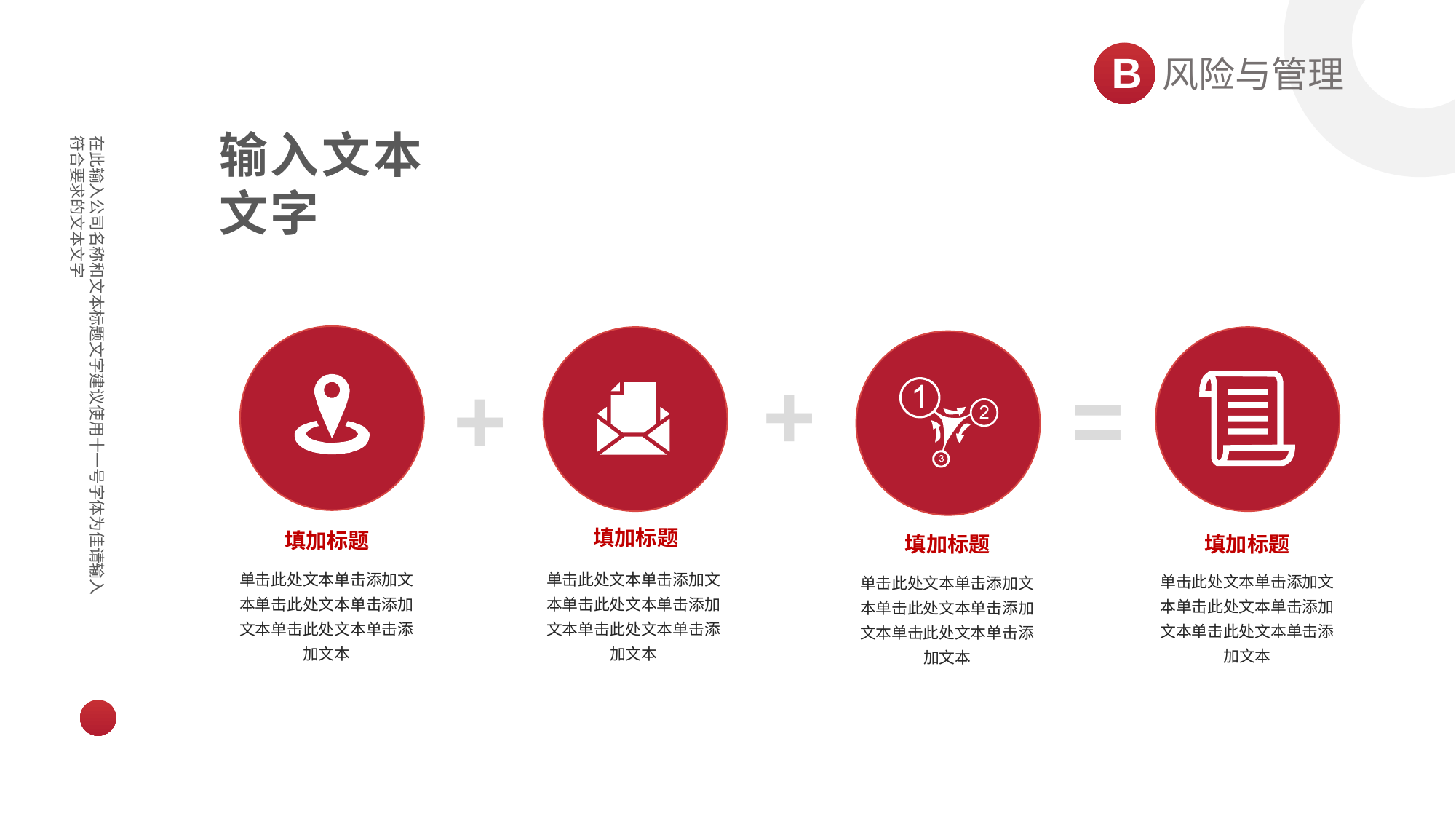

B

风险与管理
输入文本
文字

单击此处文本单击添加文本单击此处文本单击添加文本单击此处文本单击添加文本

单击此处文本单击添加文本单击此处文本单击添加文本单击此处文本单击添加文本

填加标题
单击此处文本单击添加文本单击此处文本单击添加文本单击此处文本单击添加文本

填加标题
单击此处文本单击添加文本单击此处文本单击添加文本单击此处文本单击添加文本
在此输入公司名称和文本标题文字建议使用十一号字体为佳请输入符合要求的文本文字
+
+
=
填加标题
填加标题